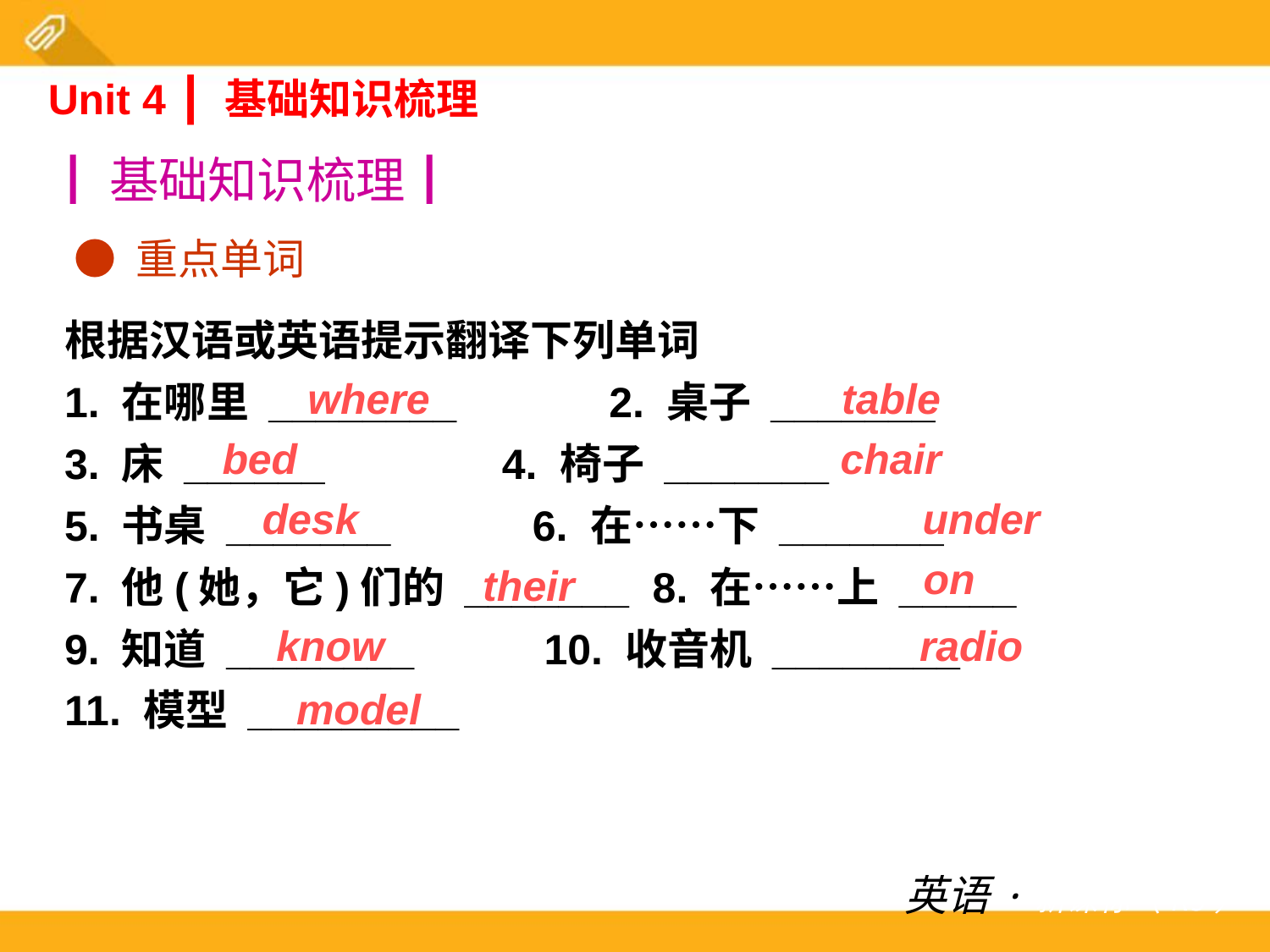

Unit 4 ┃ 基础知识梳理
┃基础知识梳理┃
● 重点单词
根据汉语或英语提示翻译下列单词
1. 在哪里 ________　　     2. 桌子 _______
3. 床 ______               4. 椅子 _______
5. 书桌 _______            6. 在……下 _______
7. 他(她，它)们的 _______  8. 在……上 _____
9. 知道 ________           10. 收音机 ________
11. 模型 _________
where
table
bed
chair
desk
under
on
their
know
radio
model
英语·新课标（RJ）